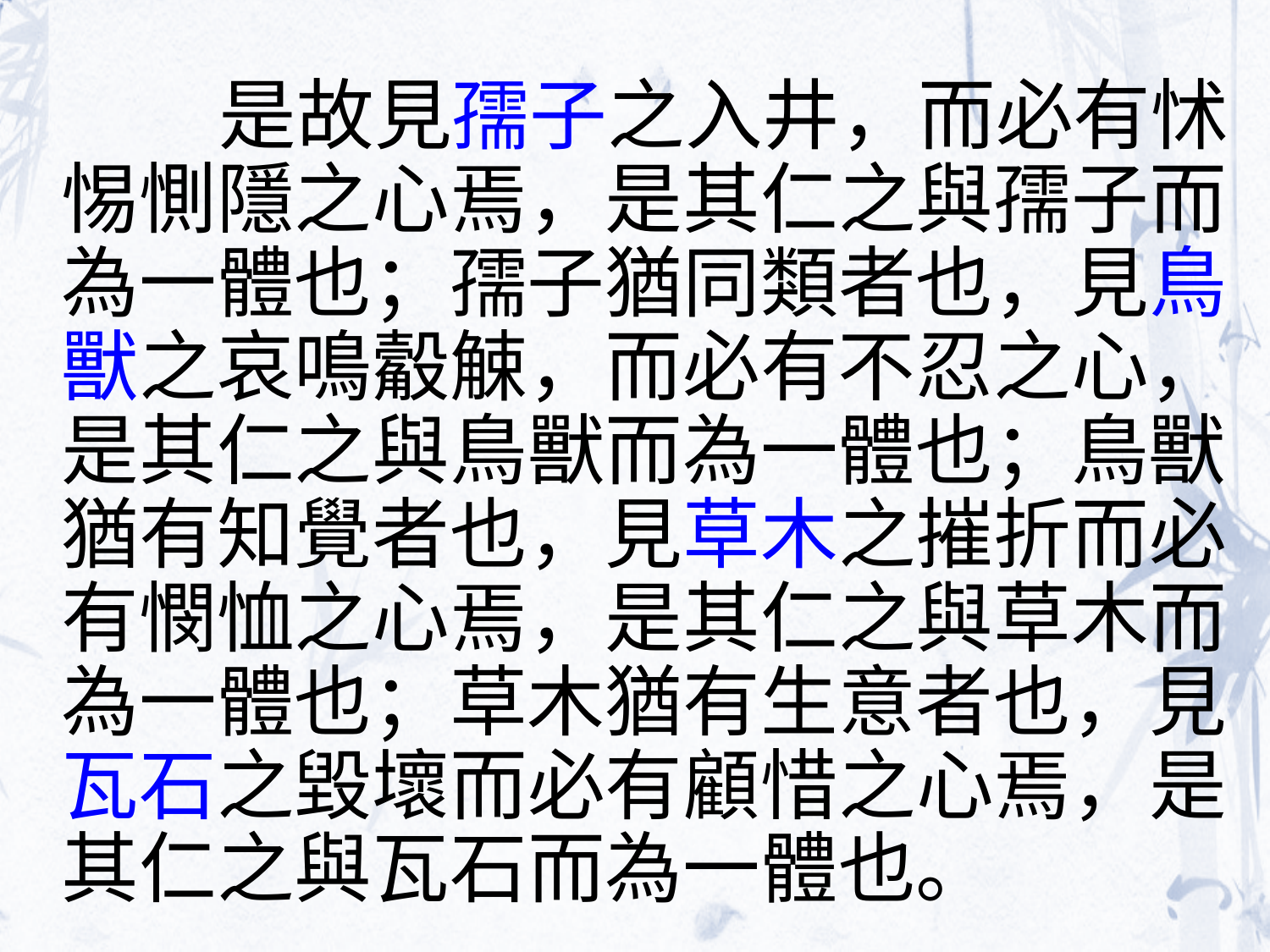

是故見孺子之入井，而必有怵惕惻隱之心焉，是其仁之與孺子而為一體也；孺子猶同類者也，見鳥獸之哀鳴觳觫，而必有不忍之心，是其仁之與鳥獸而為一體也；鳥獸猶有知覺者也，見草木之摧折而必有憫恤之心焉，是其仁之與草木而為一體也；草木猶有生意者也，見瓦石之毀壞而必有顧惜之心焉，是其仁之與瓦石而為一體也。